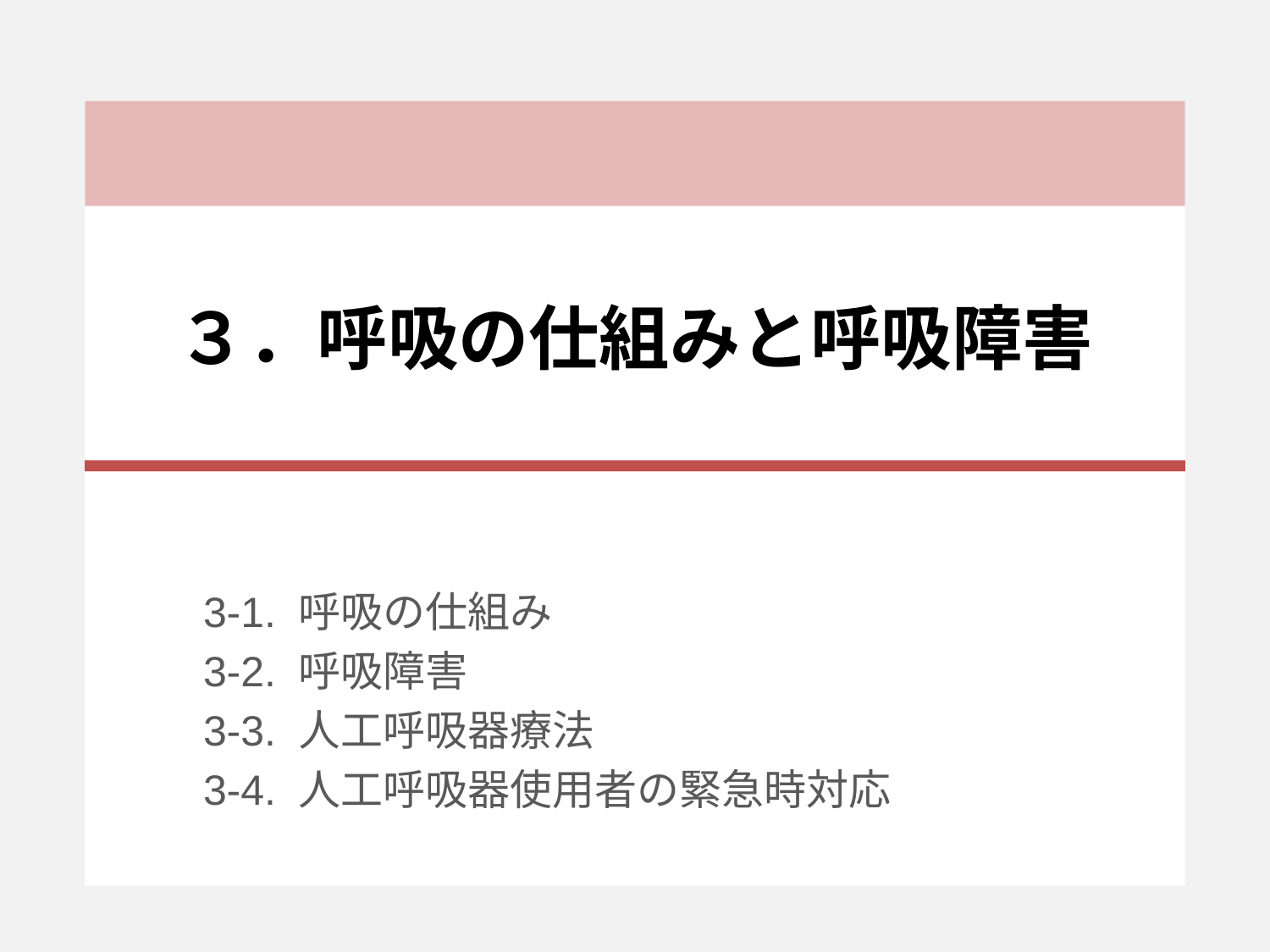

# ３．呼吸の仕組みと呼吸障害
3-1. 呼吸の仕組み
3-2. 呼吸障害
3-3. 人工呼吸器療法
3-4. 人工呼吸器使用者の緊急時対応